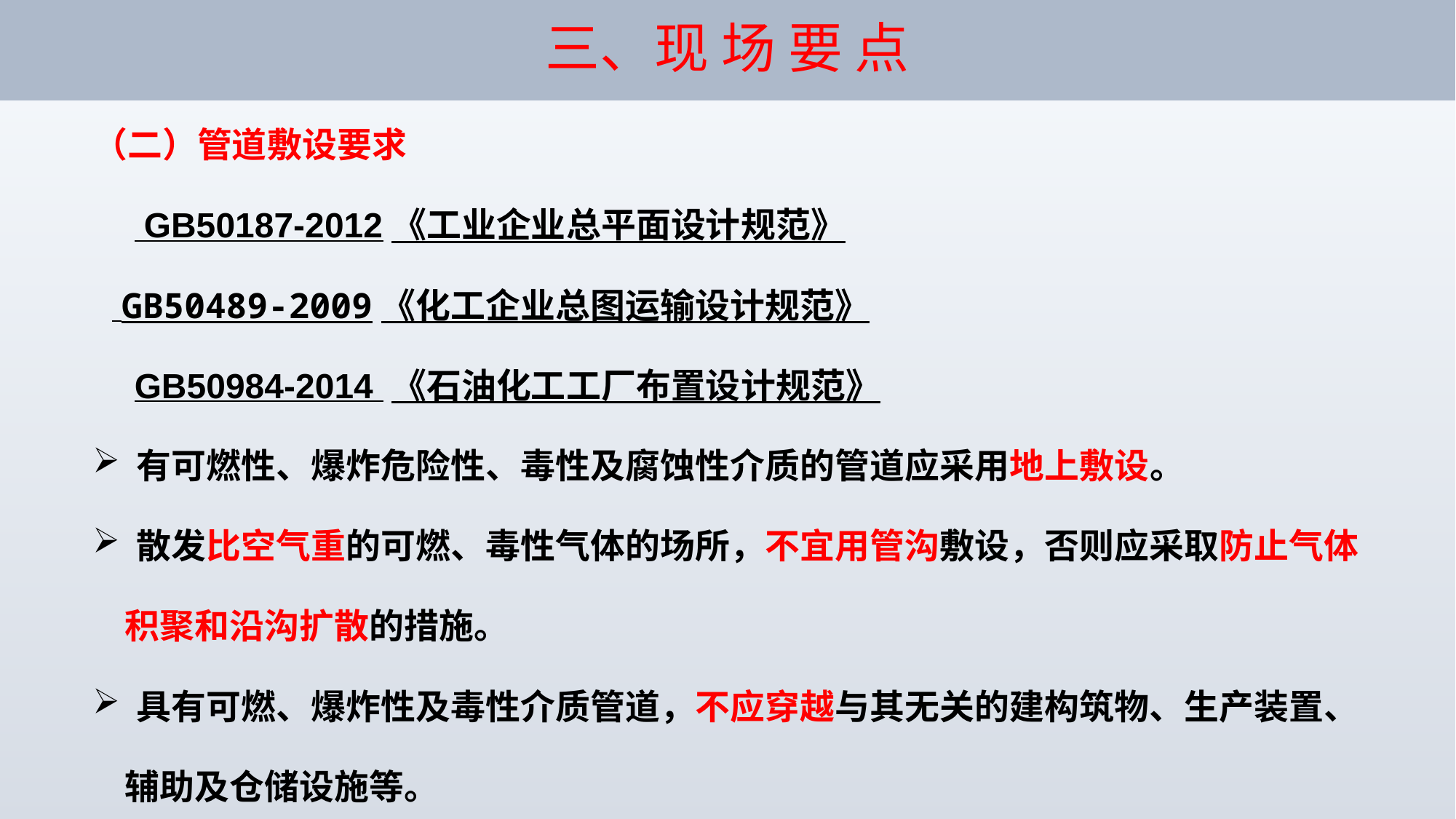

# 三、现 场 要 点
（二）管道敷设要求
   GB50187-2012《工业企业总平面设计规范》
   GB50489-2009《化工企业总图运输设计规范》
  GB50984-2014 《石油化工工厂布置设计规范》
 有可燃性、爆炸危险性、毒性及腐蚀性介质的管道应采用地上敷设。
 散发比空气重的可燃、毒性气体的场所，不宜用管沟敷设，否则应采取防止气体
   积聚和沿沟扩散的措施。
 具有可燃、爆炸性及毒性介质管道，不应穿越与其无关的建构筑物、生产装置、
   辅助及仓储设施等。